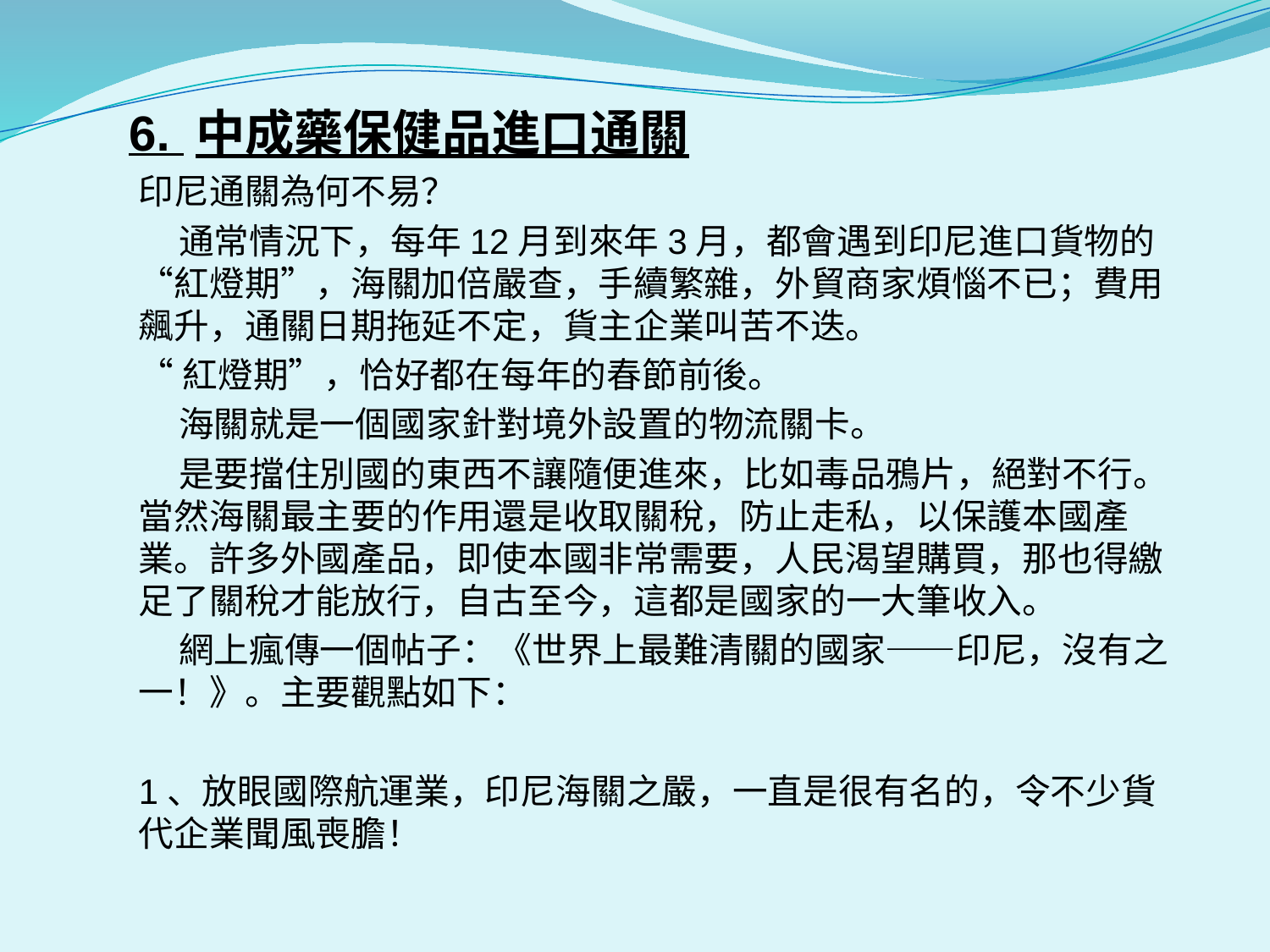

6. 中成藥保健品進口通關
印尼通關為何不易？
    通常情況下，每年12月到來年3月，都會遇到印尼進口貨物的“紅燈期”，海關加倍嚴查，手續繁雜，外貿商家煩惱不已；費用飆升，通關日期拖延不定，貨主企業叫苦不迭。
“紅燈期”，恰好都在每年的春節前後。
    海關就是一個國家針對境外設置的物流關卡。
    是要擋住別國的東西不讓隨便進來，比如毒品鴉片，絕對不行。當然海關最主要的作用還是收取關稅，防止走私，以保護本國產業。許多外國產品，即使本國非常需要，人民渴望購買，那也得繳足了關稅才能放行，自古至今，這都是國家的一大筆收入。
    網上瘋傳一個帖子：《世界上最難清關的國家——印尼，沒有之一！》。主要觀點如下：

1、放眼國際航運業，印尼海關之嚴，一直是很有名的，令不少貨代企業聞風喪膽！